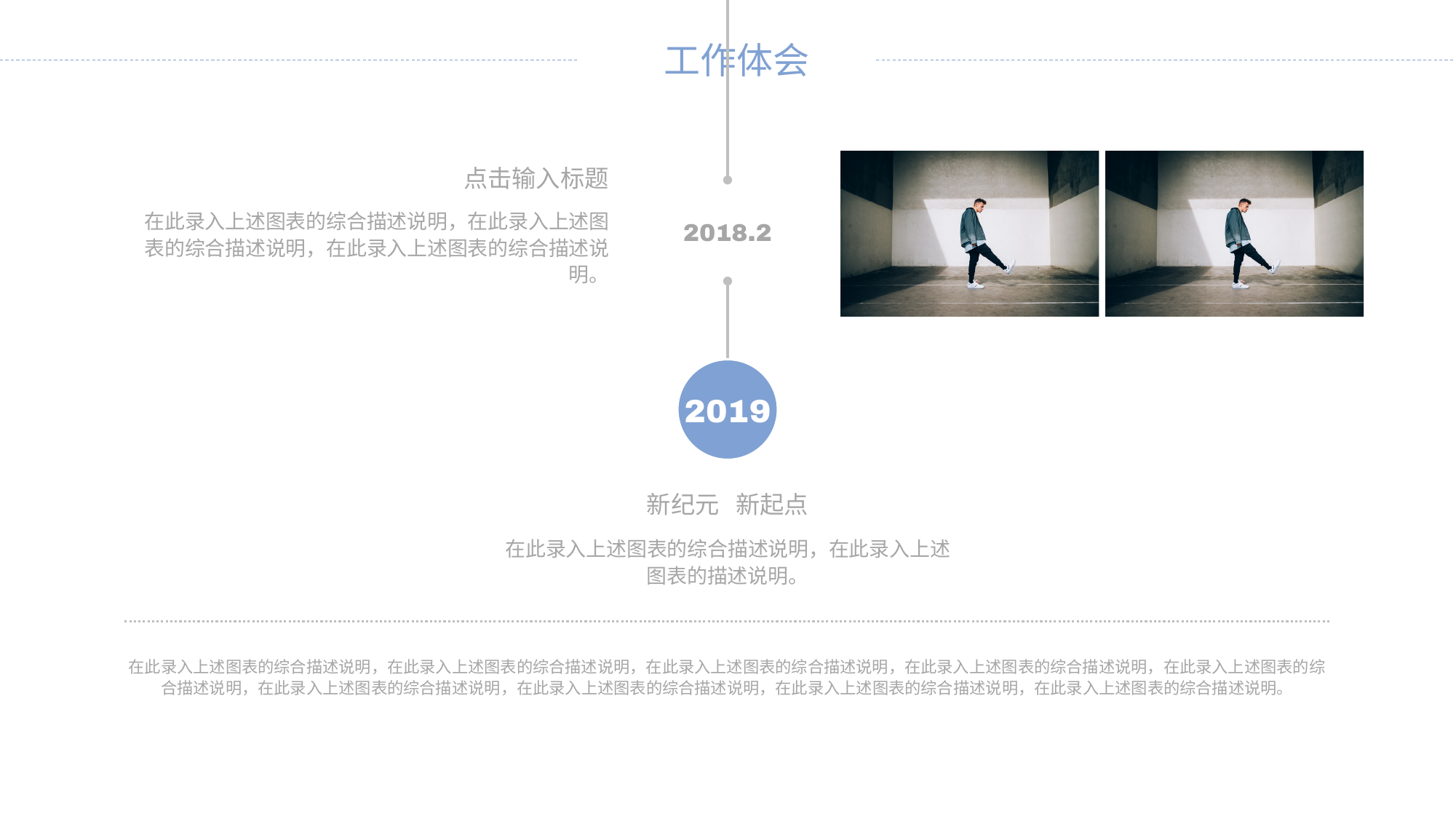

点击输入标题
在此录入上述图表的综合描述说明，在此录入上述图表的综合描述说明，在此录入上述图表的综合描述说明。
2018.2

2019
新纪元   新起点
在此录入上述图表的综合描述说明，在此录入上述图表的描述说明。
在此录入上述图表的综合描述说明，在此录入上述图表的综合描述说明，在此录入上述图表的综合描述说明，在此录入上述图表的综合描述说明，在此录入上述图表的综合描述说明，在此录入上述图表的综合描述说明，在此录入上述图表的综合描述说明，在此录入上述图表的综合描述说明，在此录入上述图表的综合描述说明。